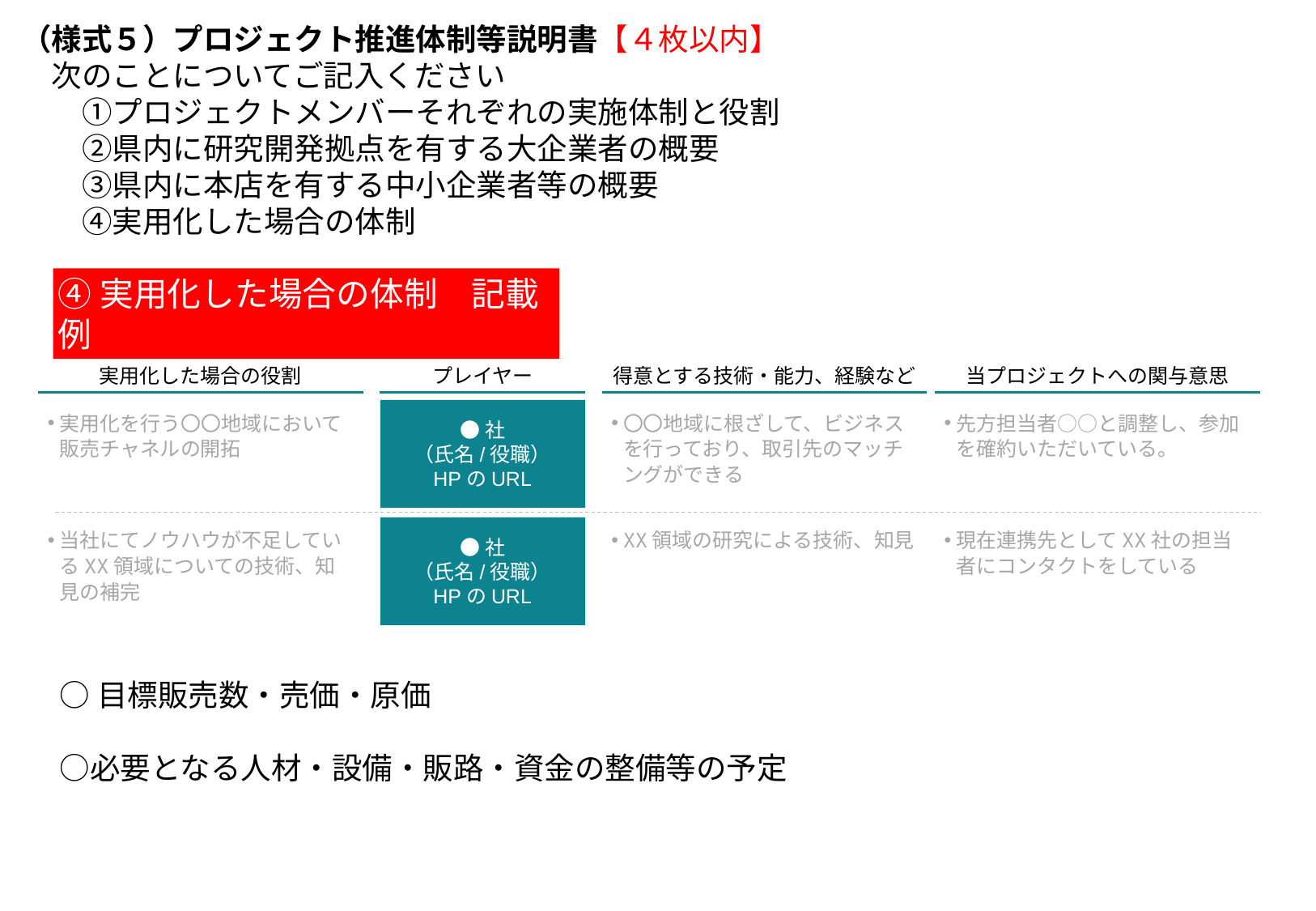

（様式５）プロジェクト推進体制等説明書【４枚以内】
　次のことについてご記入ください
　　①プロジェクトメンバーそれぞれの実施体制と役割
　　②県内に研究開発拠点を有する大企業者の概要
　　③県内に本店を有する中小企業者等の概要
　　④実用化した場合の体制
④実用化した場合の体制　記載例
実用化した場合の役割
プレイヤー
得意とする技術・能力、経験など
当プロジェクトへの関与意思
実用化を行う〇〇地域において販売チャネルの開拓
●社
（氏名/役職）
HPのURL
〇〇地域に根ざして、ビジネスを行っており、取引先のマッチングができる
先方担当者○○と調整し、参加を確約いただいている。
当社にてノウハウが不足しているXX領域についての技術、知見の補完
●社
（氏名/役職）
HPのURL
XX領域の研究による技術、知見
現在連携先としてXX社の担当者にコンタクトをしている
# ○目標販売数・売価・原価 ○必要となる人材・設備・販路・資金の整備等の予定